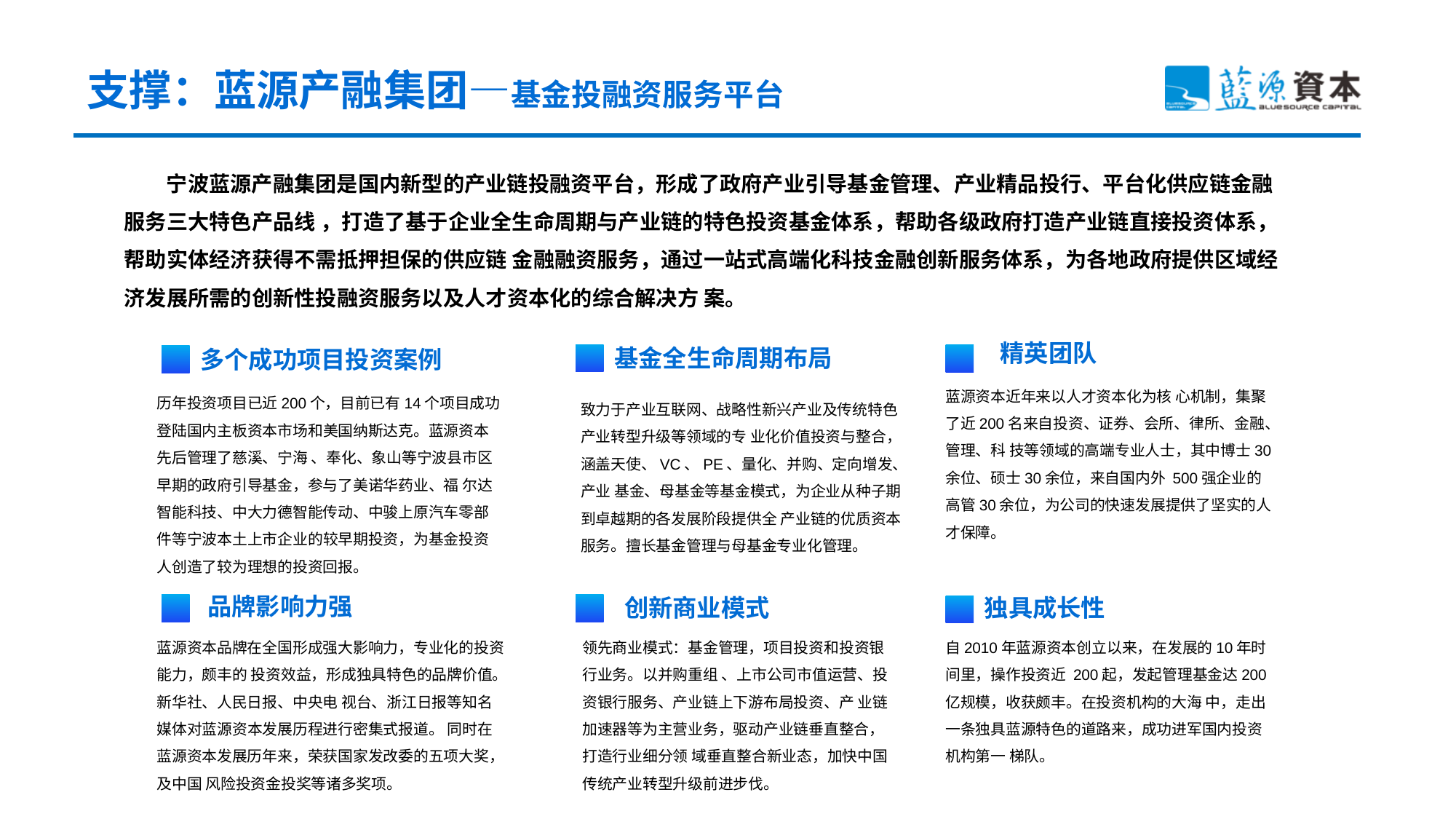

支撑：蓝源产融集团—基金投融资服务平台
宁波蓝源产融集团是国内新型的产业链投融资平台，形成了政府产业引导基金管理、产业精品投行、平台化供应链金融服务三大特色产品线 ，打造了基于企业全生命周期与产业链的特色投资基金体系，帮助各级政府打造产业链直接投资体系，帮助实体经济获得不需抵押担保的供应链 金融融资服务，通过一站式高端化科技金融创新服务体系，为各地政府提供区域经济发展所需的创新性投融资服务以及人才资本化的综合解决方 案。
精英团队
基金全生命周期布局
多个成功项目投资案例

蓝源资本近年来以人才资本化为核 心机制，集聚了近200名来自投资、证券、会所、律所、金融、管理、科 技等领域的高端专业人士，其中博士30余位、硕士30余位，来自国内外 500强企业的高管30余位，为公司的快速发展提供了坚实的人才保障。
历年投资项目已近200个，目前已有14个项目成功 登陆国内主板资本市场和美国纳斯达克。蓝源资本先后管理了慈溪、宁海 、奉化、象山等宁波县市区早期的政府引导基金，参与了美诺华药业、福 尔达智能科技、中大力德智能传动、中骏上原汽车零部件等宁波本土上市企业的较早期投资，为基金投资人创造了较为理想的投资回报。
致力于产业互联网、战略性新兴产业及传统特色产业转型升级等领域的专 业化价值投资与整合，涵盖天使、VC、PE、量化、并购、定向增发、产业 基金、母基金等基金模式，为企业从种子期到卓越期的各发展阶段提供全 产业链的优质资本服务。擅长基金管理与母基金专业化管理。
品牌影响力强
创新商业模式
独具成长性

蓝源资本品牌在全国形成强大影响力，专业化的投资能力，颇丰的 投资效益，形成独具特色的品牌价值。新华社、人民日报、中央电 视台、浙江日报等知名媒体对蓝源资本发展历程进行密集式报道。 同时在蓝源资本发展历年来，荣获国家发改委的五项大奖，及中国 风险投资金投奖等诸多奖项。
领先商业模式：基金管理，项目投资和投资银行业务。以并购重组 、上市公司市值运营、投资银行服务、产业链上下游布局投资、产 业链加速器等为主营业务，驱动产业链垂直整合，打造行业细分领 域垂直整合新业态，加快中国传统产业转型升级前进步伐。
自2010年蓝源资本创立以来，在发展的10年时间里，操作投资近 200起，发起管理基金达200亿规模，收获颇丰。在投资机构的大海 中，走出一条独具蓝源特色的道路来，成功进军国内投资机构第一 梯队。